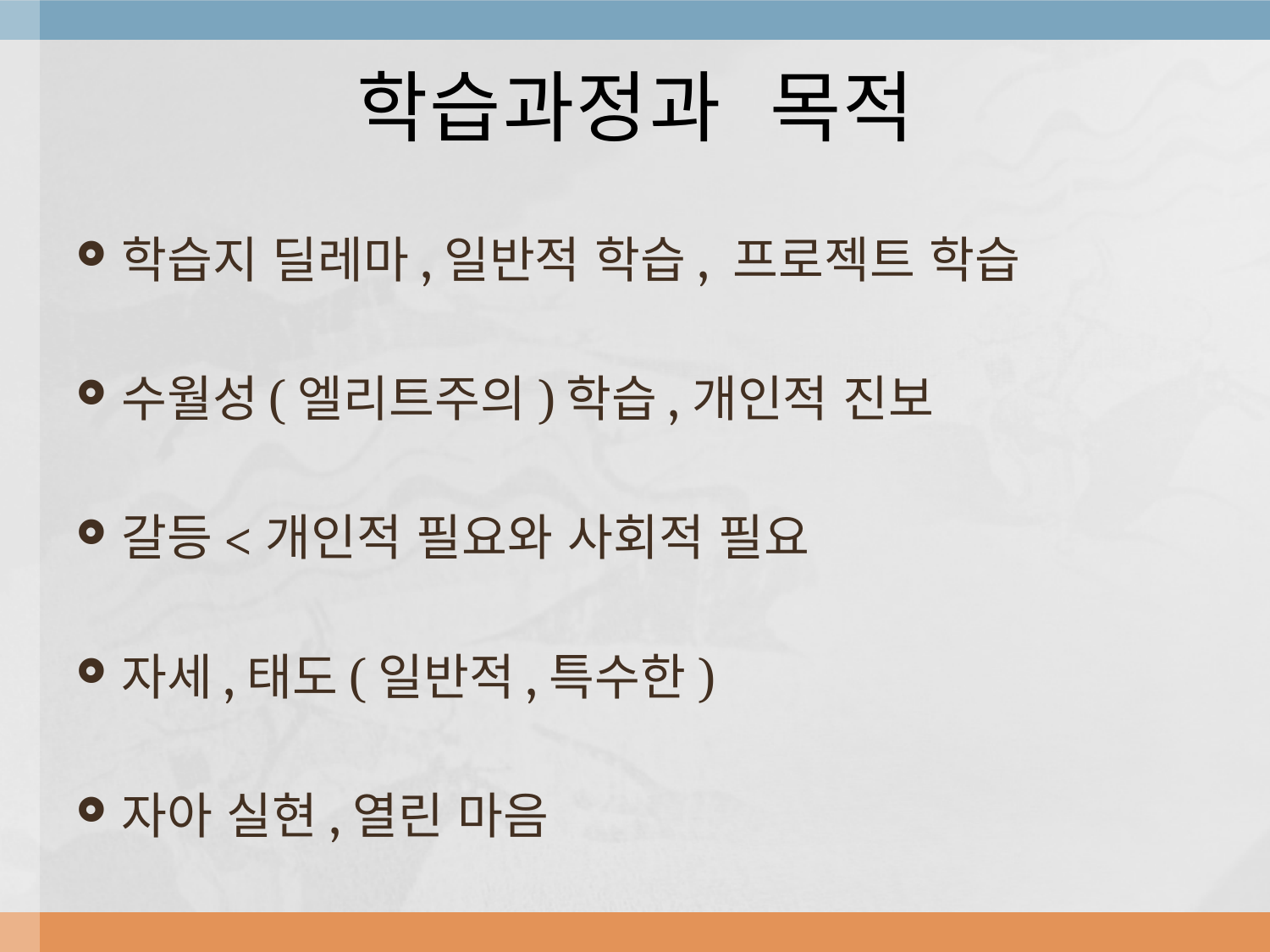

# 학습과정과  목적
학습지 딜레마,일반적 학습, 프로젝트 학습

수월성(엘리트주의)학습,개인적 진보

갈등<개인적 필요와 사회적 필요

자세,태도(일반적,특수한)

자아 실현,열린 마음